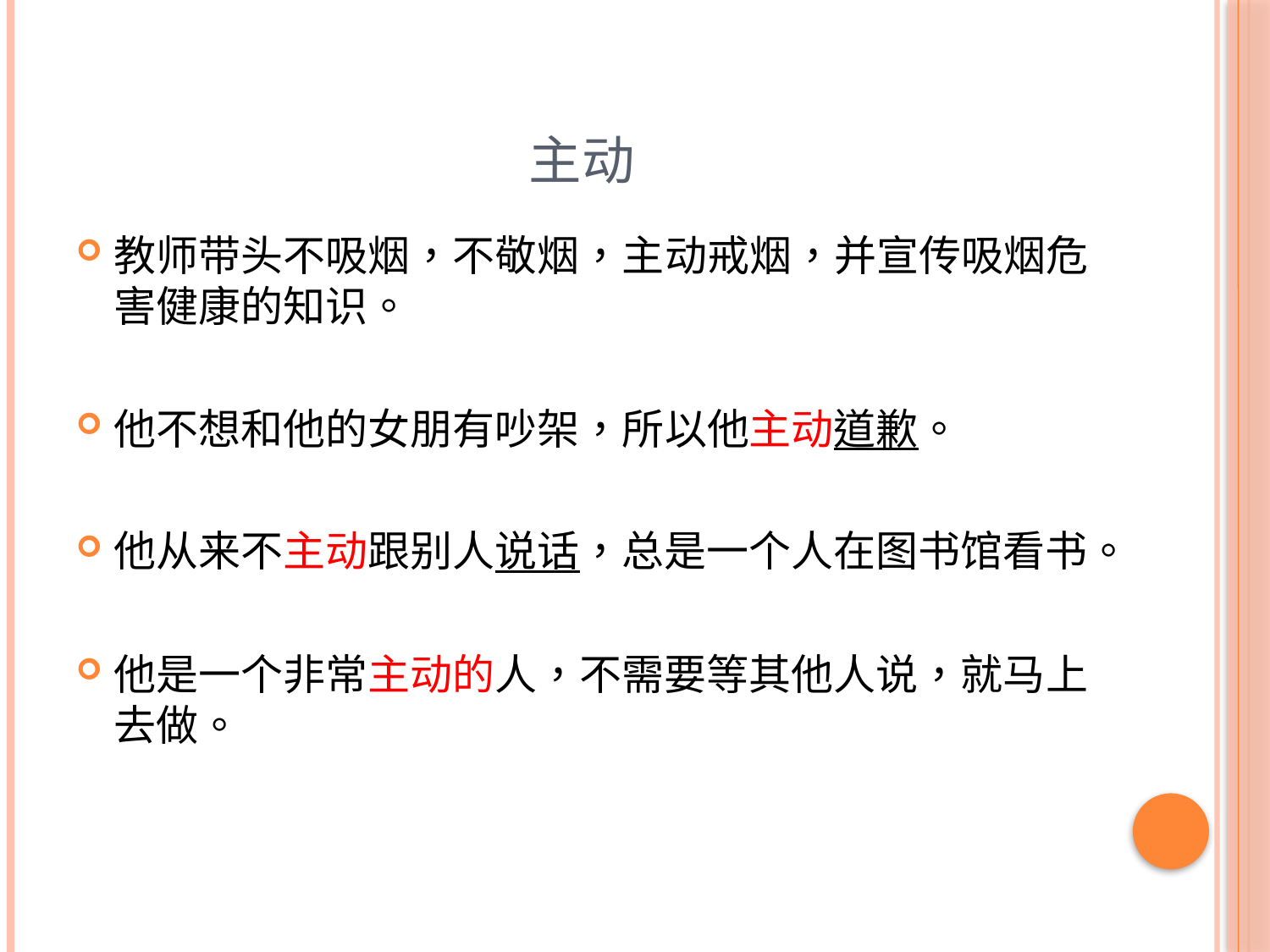

# 主动
教师带头不吸烟，不敬烟，主动戒烟，并宣传吸烟危害健康的知识。

他不想和他的女朋有吵架，所以他主动道歉。

他从来不主动跟别人说话，总是一个人在图书馆看书。

他是一个非常主动的人，不需要等其他人说，就马上去做。